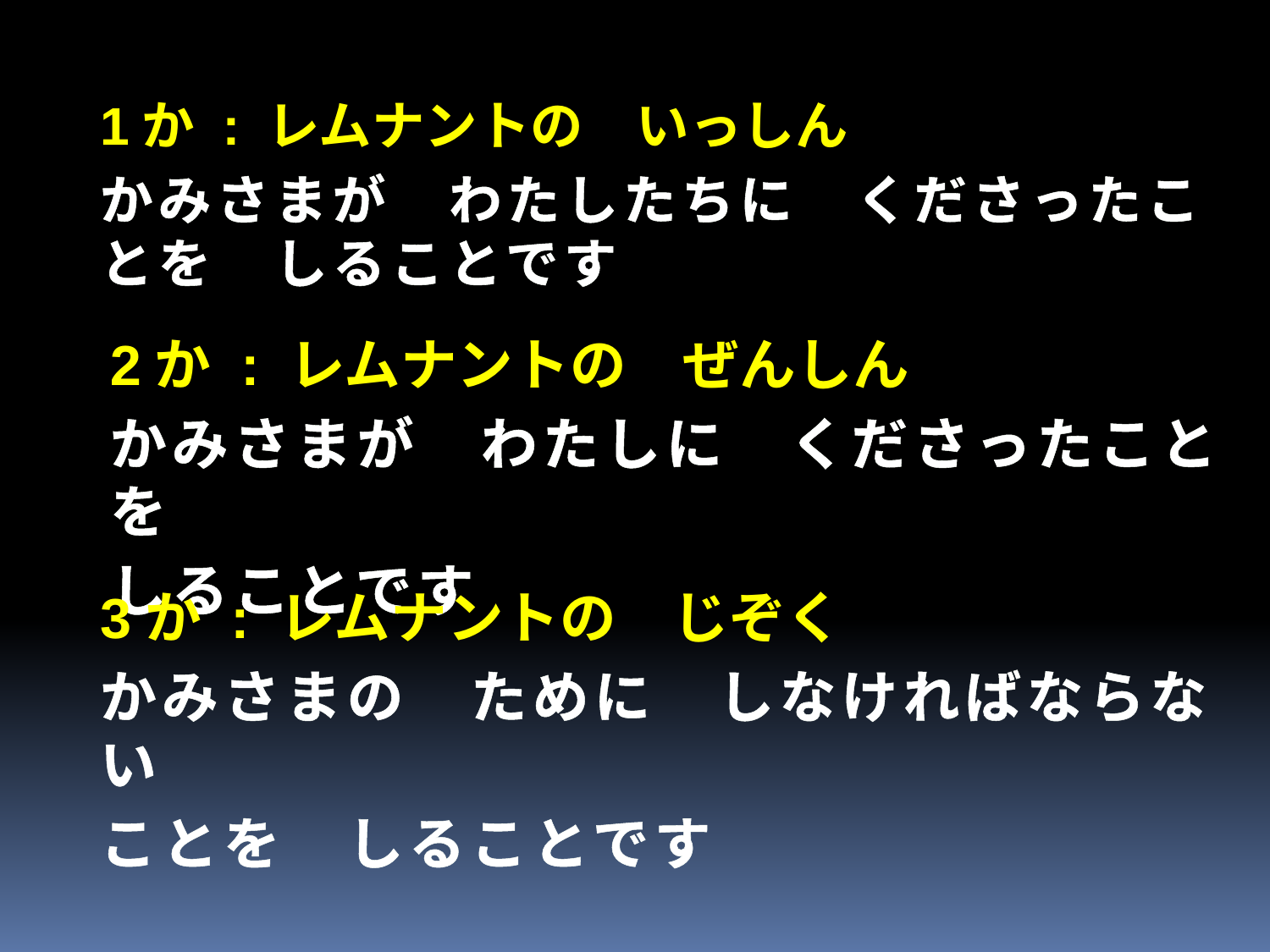

1か : レムナントの　いっしん
かみさまが　わたしたちに　くださったことを　しることです
2か : レムナントの　ぜんしん
かみさまが　わたしに　くださったことを
しることです

3か : レムナントの　じぞく
かみさまの　ために　しなければならない
ことを　しることです